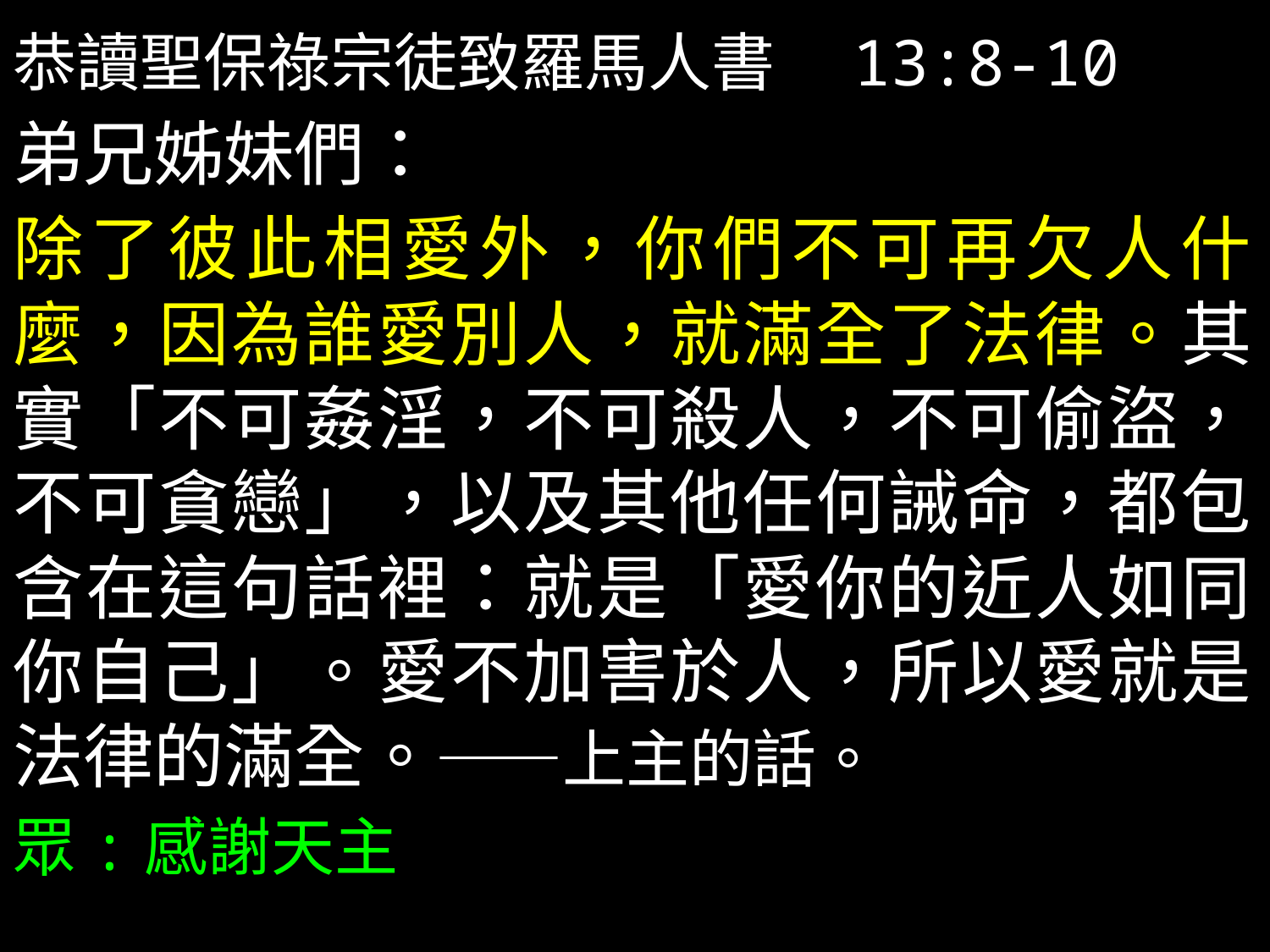

恭讀聖保祿宗徒致羅馬人書　13:8-10
弟兄姊妹們：
除了彼此相愛外，你們不可再欠人什麼，因為誰愛別人，就滿全了法律。其實「不可姦淫，不可殺人，不可偷盜，不可貪戀」，以及其他任何誡命，都包含在這句話裡：就是「愛你的近人如同你自己」。愛不加害於人，所以愛就是法律的滿全。——上主的話。
眾:感謝天主